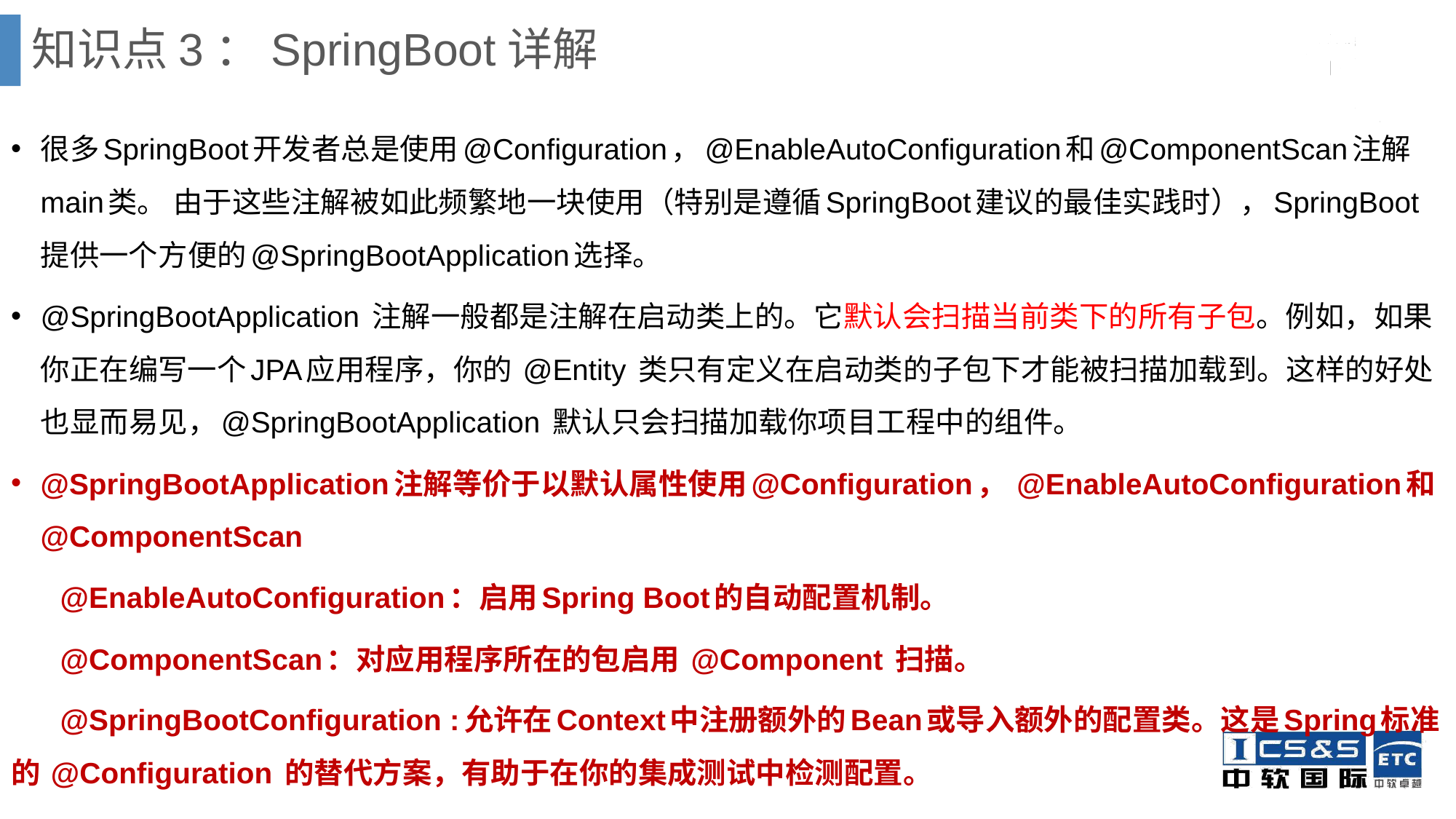

# 知识点3：SpringBoot详解
很多SpringBoot开发者总是使用@Configuration，@EnableAutoConfiguration和@ComponentScan注解main类。 由于这些注解被如此频繁地一块使用（特别是遵循SpringBoot建议的最佳实践时），SpringBoot提供一个方便的@SpringBootApplication选择。
@SpringBootApplication 注解一般都是注解在启动类上的。它默认会扫描当前类下的所有子包。例如，如果你正在编写一个JPA应用程序，你的 @Entity 类只有定义在启动类的子包下才能被扫描加载到。这样的好处也显而易见，@SpringBootApplication 默认只会扫描加载你项目工程中的组件。
@SpringBootApplication注解等价于以默认属性使用@Configuration， @EnableAutoConfiguration和@ComponentScan
      @EnableAutoConfiguration：启用Spring Boot的自动配置机制。
      @ComponentScan：对应用程序所在的包启用 @Component 扫描。
      @SpringBootConfiguration :允许在Context中注册额外的Bean或导入额外的配置类。这是Spring标准的 @Configuration 的替代方案，有助于在你的集成测试中检测配置。